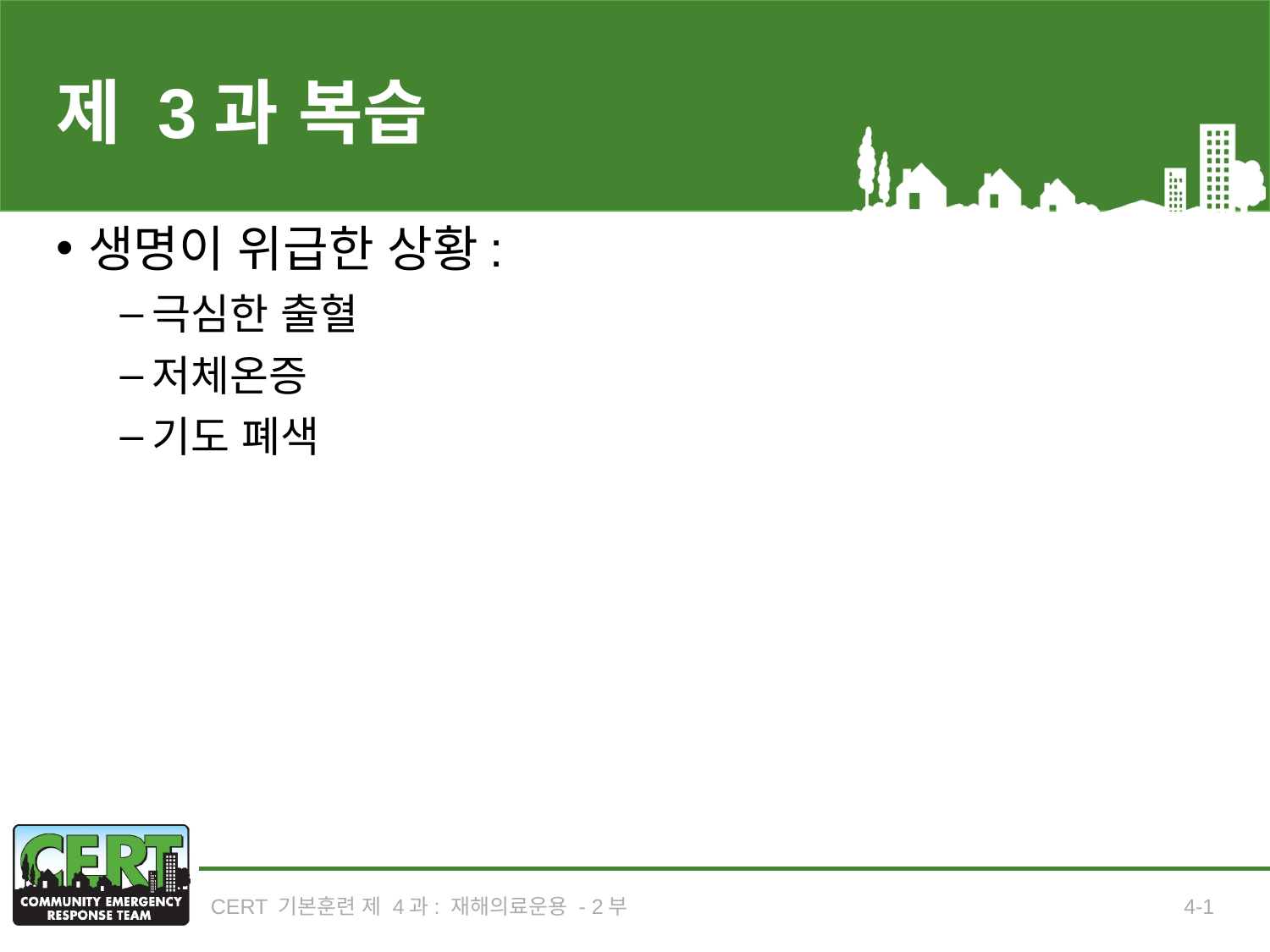

# 제 3과 복습
생명이 위급한 상황:
극심한 출혈
저체온증
기도 폐색
CERT 기본훈련 제 4과: 재해의료운용 - 2부
4-1